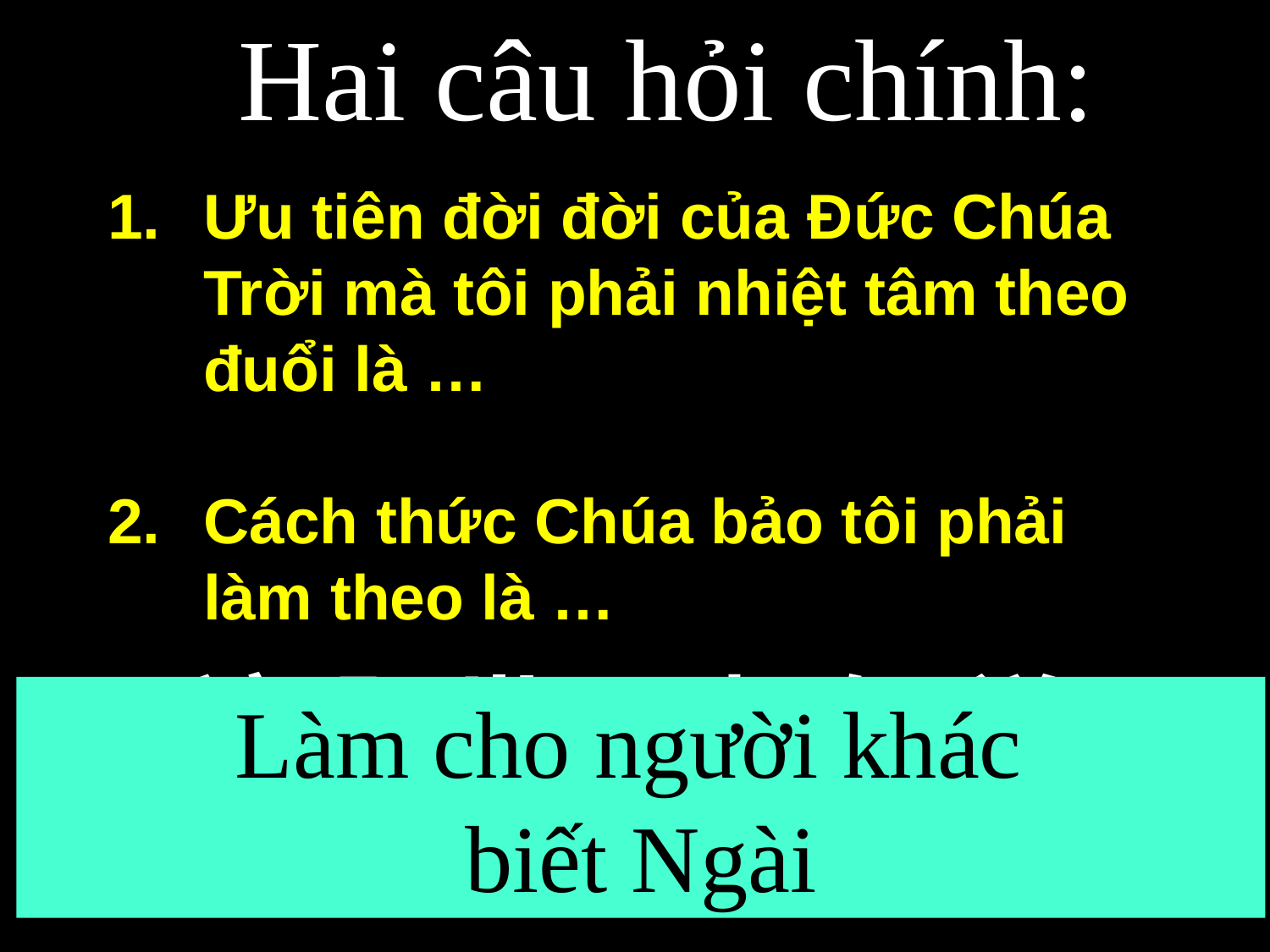

# Hai câu hỏi chính:
Ưu tiên đời đời của Đức Chúa Trời mà tôi phải nhiệt tâm theo đuổi là …

2.	Cách thức Chúa bảo tôi phải làm theo là …
讓 全 世 界 都 知 道
～直到全地，直到地極～
Làm cho người khác
biết Ngài